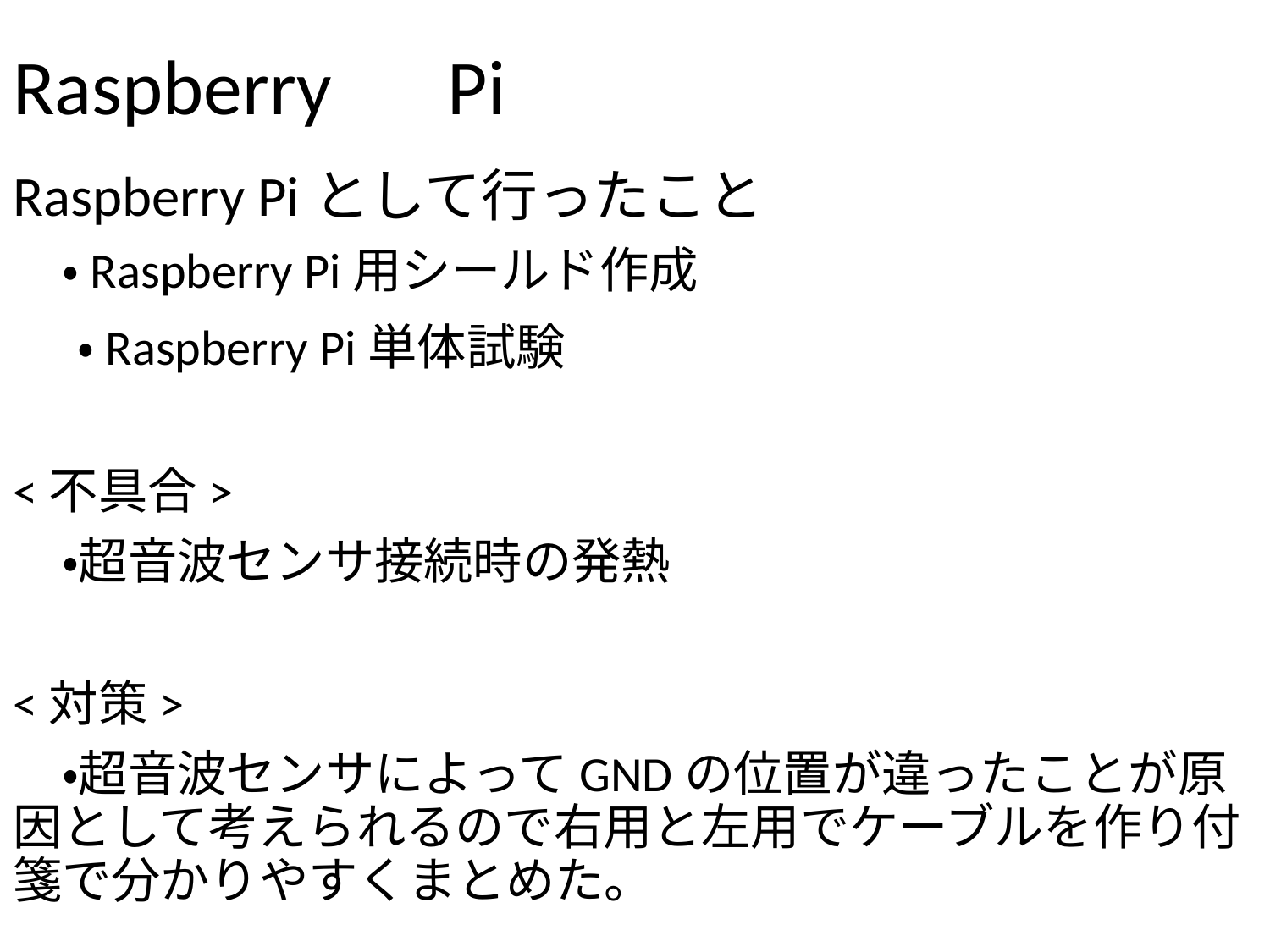

# Raspberry　Pi
Raspberry Piとして行ったこと
　・Raspberry Pi用シールド作成
    ・Raspberry Pi単体試験

<不具合>
　・超音波センサ接続時の発熱

<対策>
　・超音波センサによってGNDの位置が違ったことが原因として考えられるので右用と左用でケーブルを作り付箋で分かりやすくまとめた。